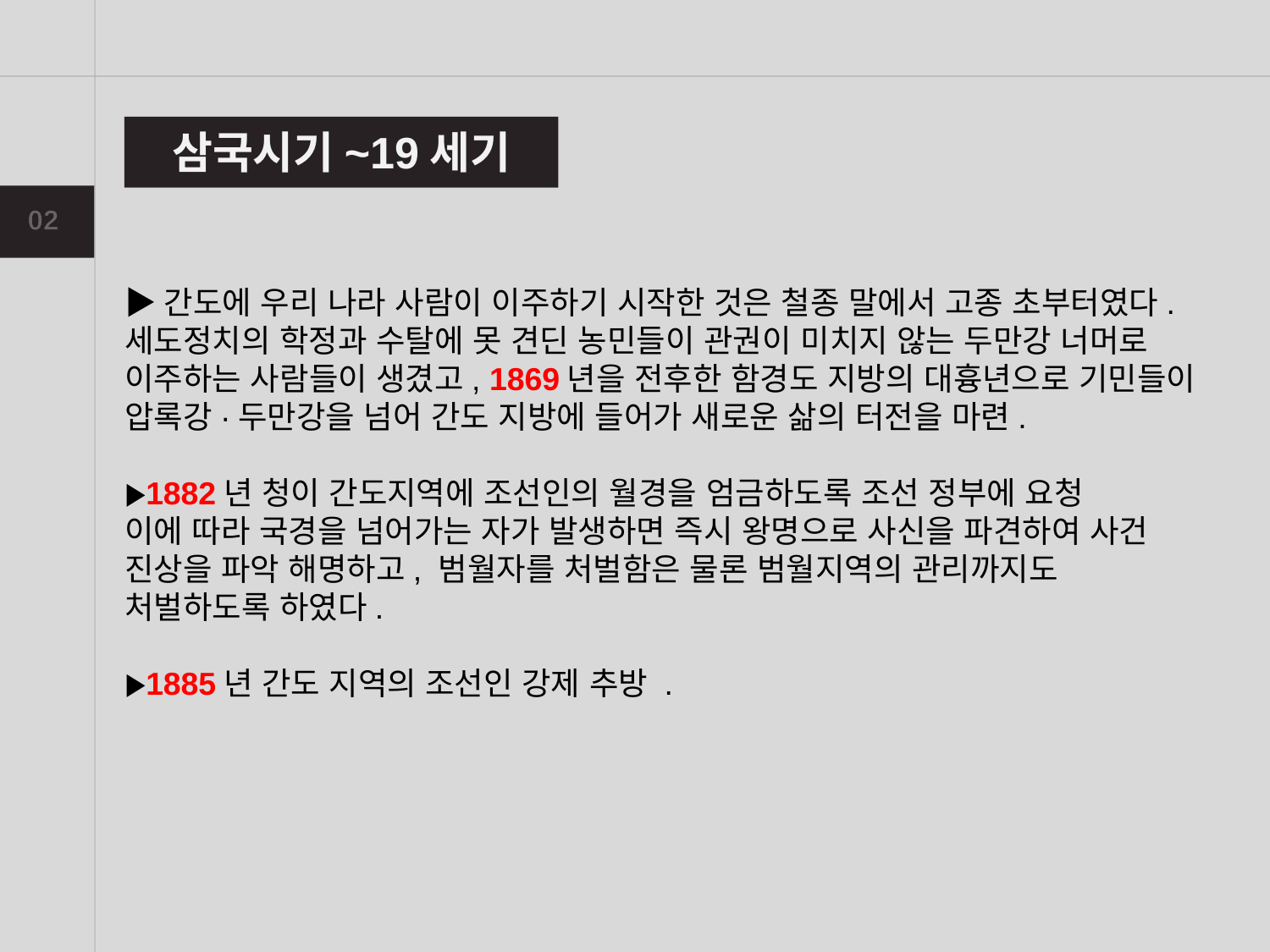

삼국시기~19세기
01

02
03
▶간도에 우리 나라 사람이 이주하기 시작한 것은 철종 말에서 고종 초부터였다. 세도정치의 학정과 수탈에 못 견딘 농민들이 관권이 미치지 않는 두만강 너머로 이주하는 사람들이 생겼고, 1869년을 전후한 함경도 지방의 대흉년으로 기민들이 압록강·두만강을 넘어 간도 지방에 들어가 새로운 삶의 터전을 마련.

▶1882년 청이 간도지역에 조선인의 월경을 엄금하도록 조선 정부에 요청
이에 따라 국경을 넘어가는 자가 발생하면 즉시 왕명으로 사신을 파견하여 사건 진상을 파악 해명하고, 범월자를 처벌함은 물론 범월지역의 관리까지도 처벌하도록 하였다.

▶1885년 간도 지역의 조선인 강제 추방 .

04
05
06
07